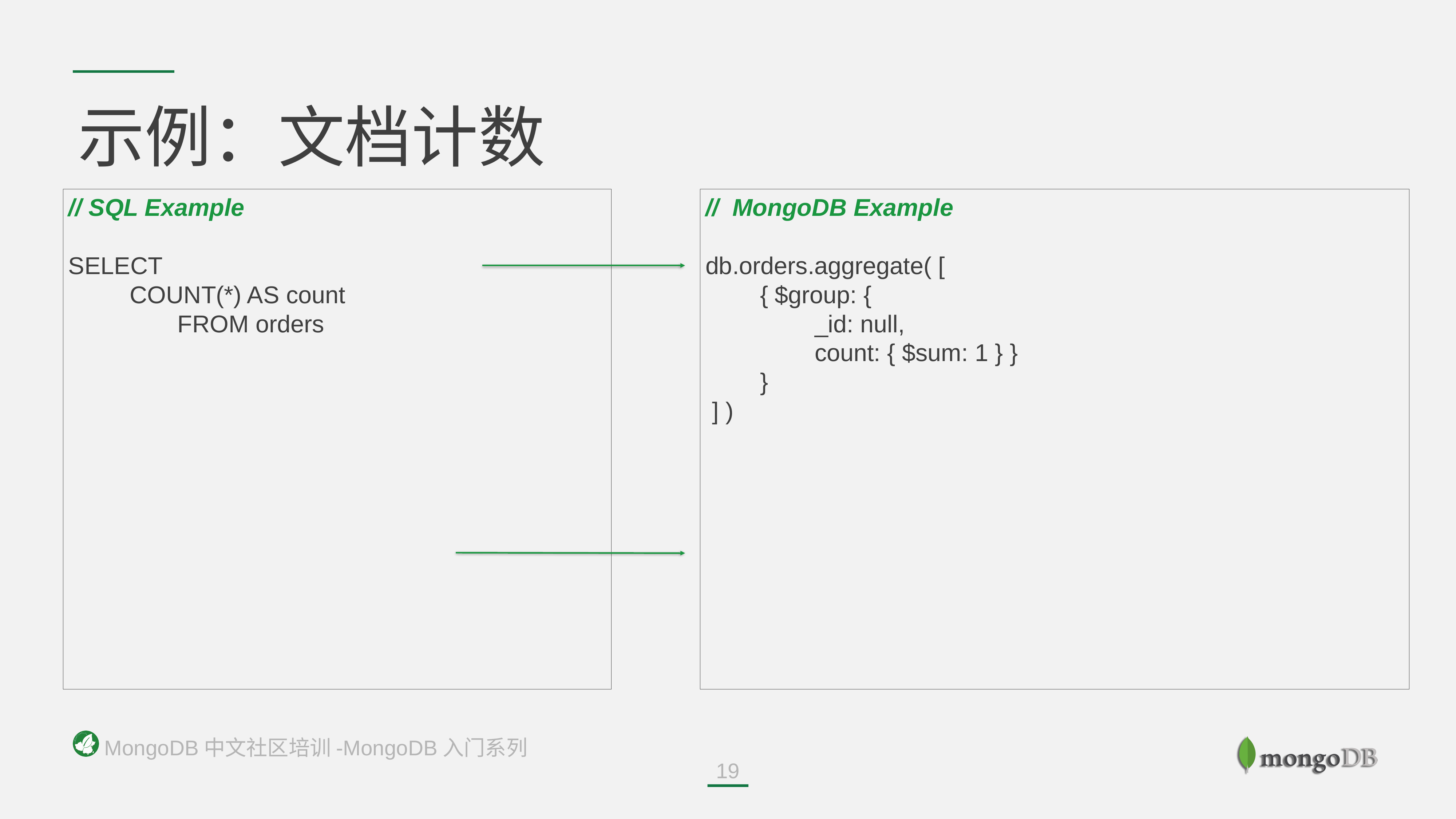

示例：文档计数
// SQL Example

SELECT
	 COUNT(*) AS count
		FROM orders

//  MongoDB Example

db.orders.aggregate( [
	{ $group: {
		_id: null,
		count: { $sum: 1 } }
	}
 ] )